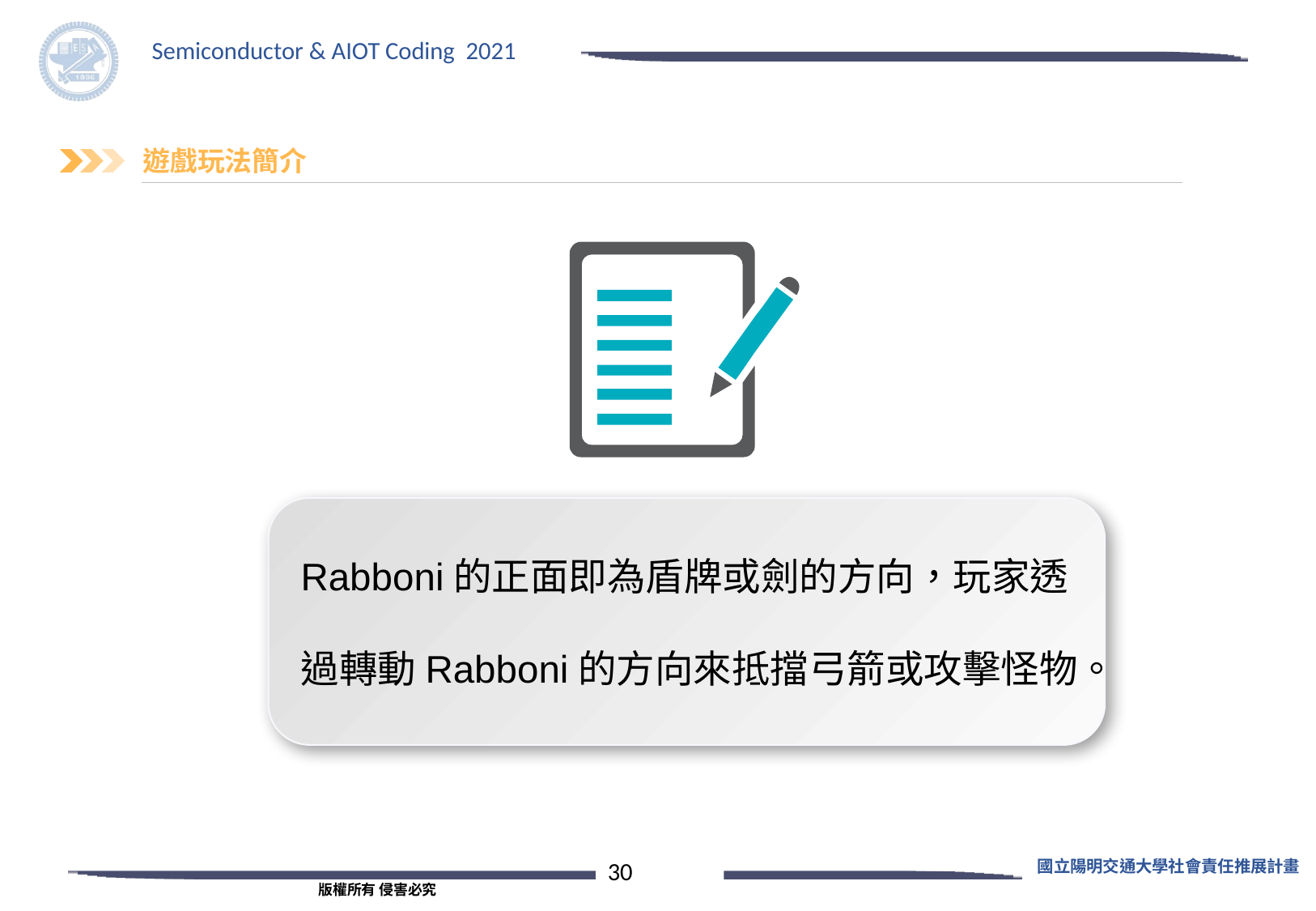

01
遊戲玩法簡介

Rabboni的正面即為盾牌或劍的方向，玩家透過轉動Rabboni的方向來抵擋弓箭或攻擊怪物。